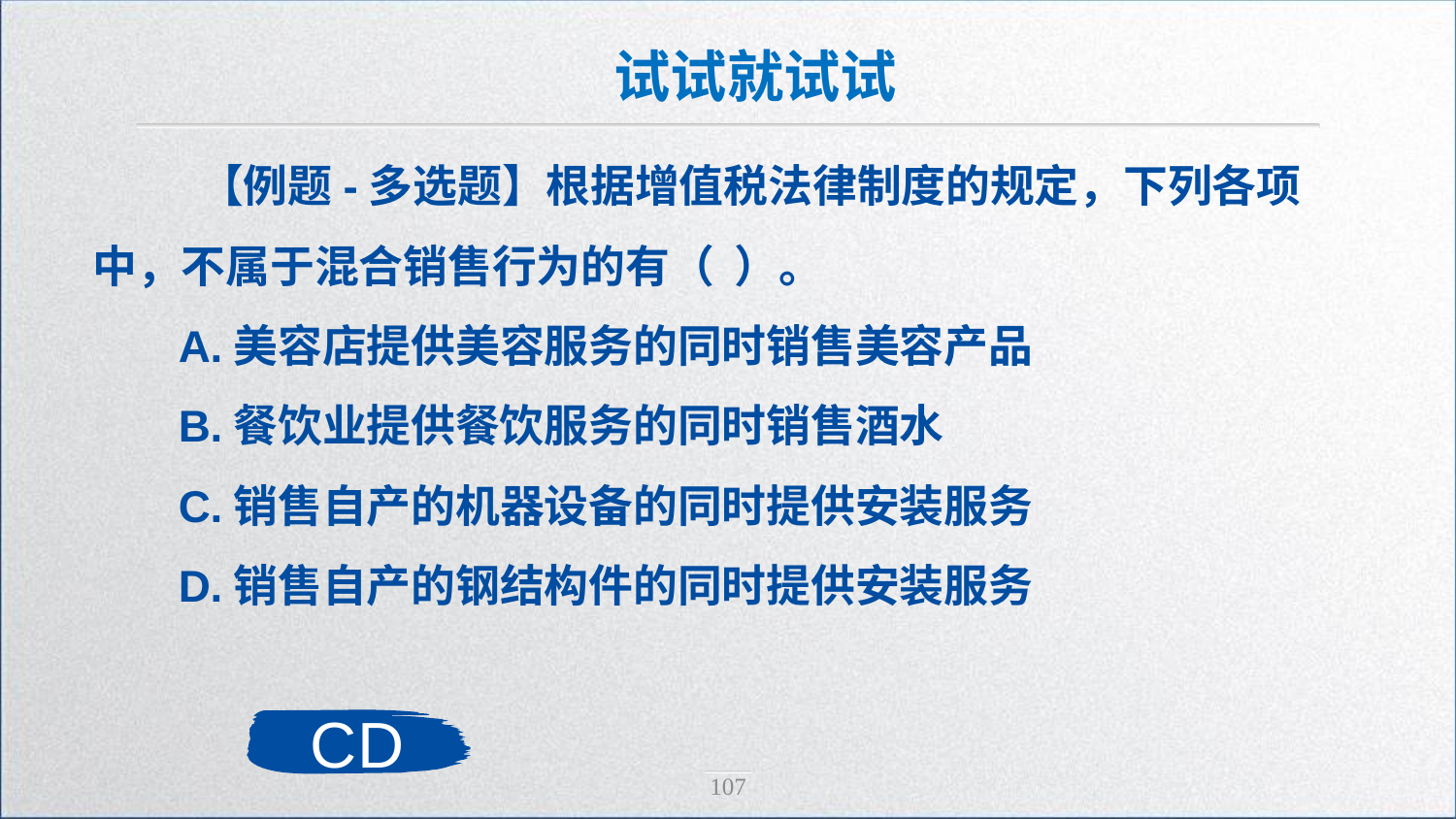

试试就试试
 【例题-多选题】根据增值税法律制度的规定，下列各项中，不属于混合销售行为的有（  ）。
A.美容店提供美容服务的同时销售美容产品
B.餐饮业提供餐饮服务的同时销售酒水
C.销售自产的机器设备的同时提供安装服务
D.销售自产的钢结构件的同时提供安装服务
CD

107